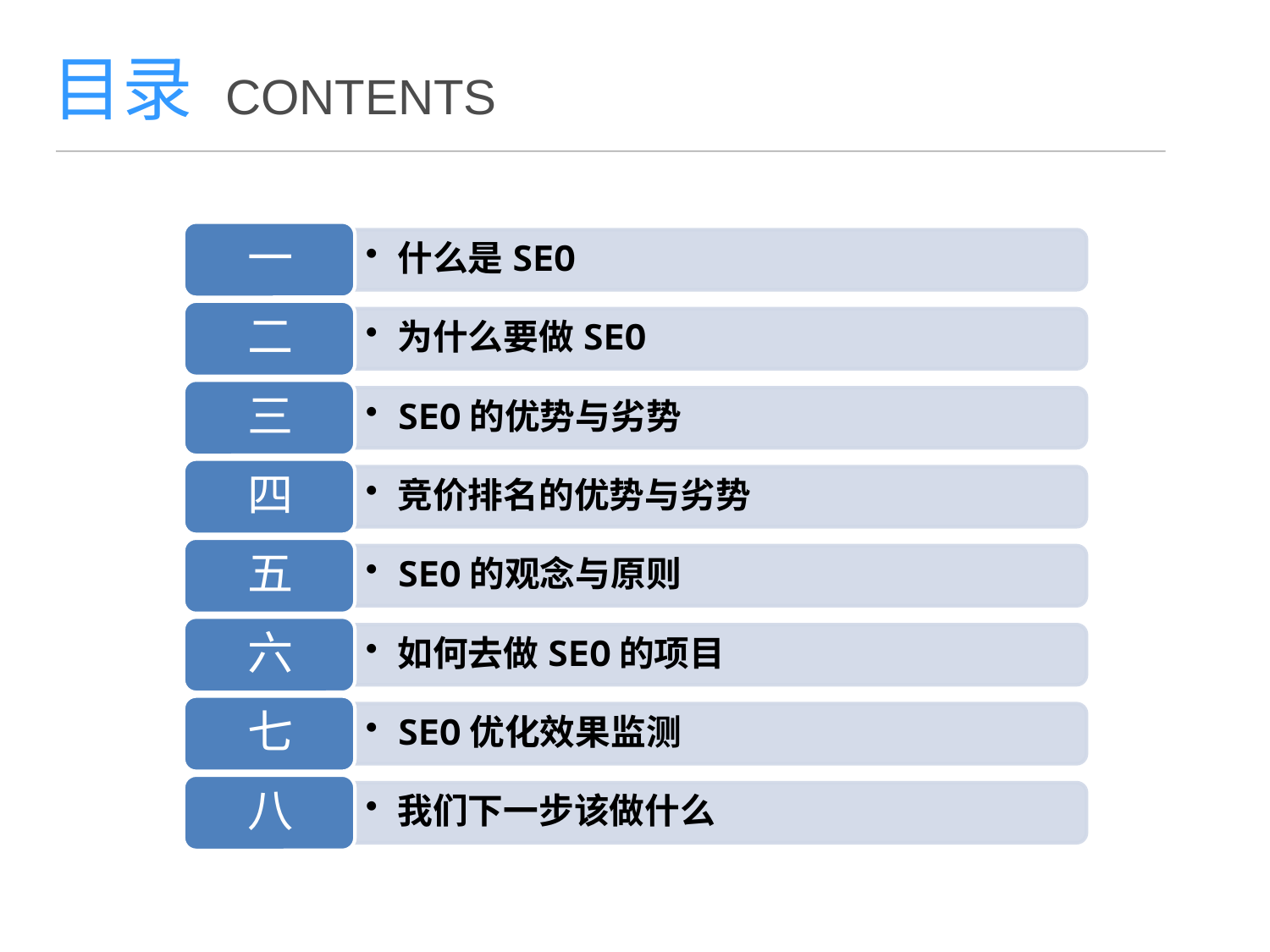

目录 CONTENTS

什么是SEO
一
为什么要做SEO
二
SEO的优势与劣势
三
竞价排名的优势与劣势
四
SEO的观念与原则
五
如何去做SEO的项目
六
SEO优化效果监测
七
我们下一步该做什么
八